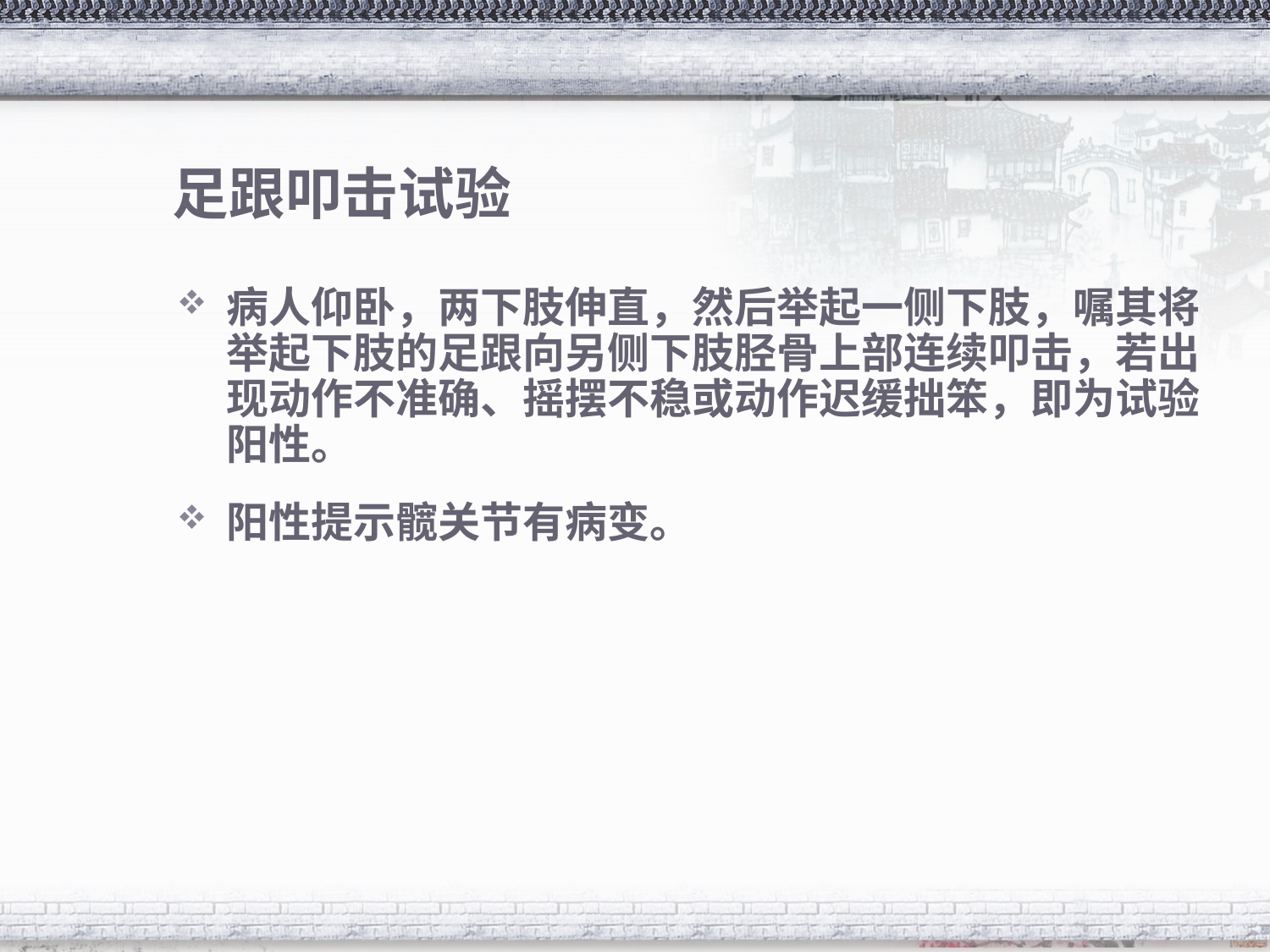

# 足跟叩击试验
病人仰卧，两下肢伸直，然后举起一侧下肢，嘱其将举起下肢的足跟向另侧下肢胫骨上部连续叩击，若出现动作不准确、摇摆不稳或动作迟缓拙笨，即为试验阳性。
阳性提示髋关节有病变。